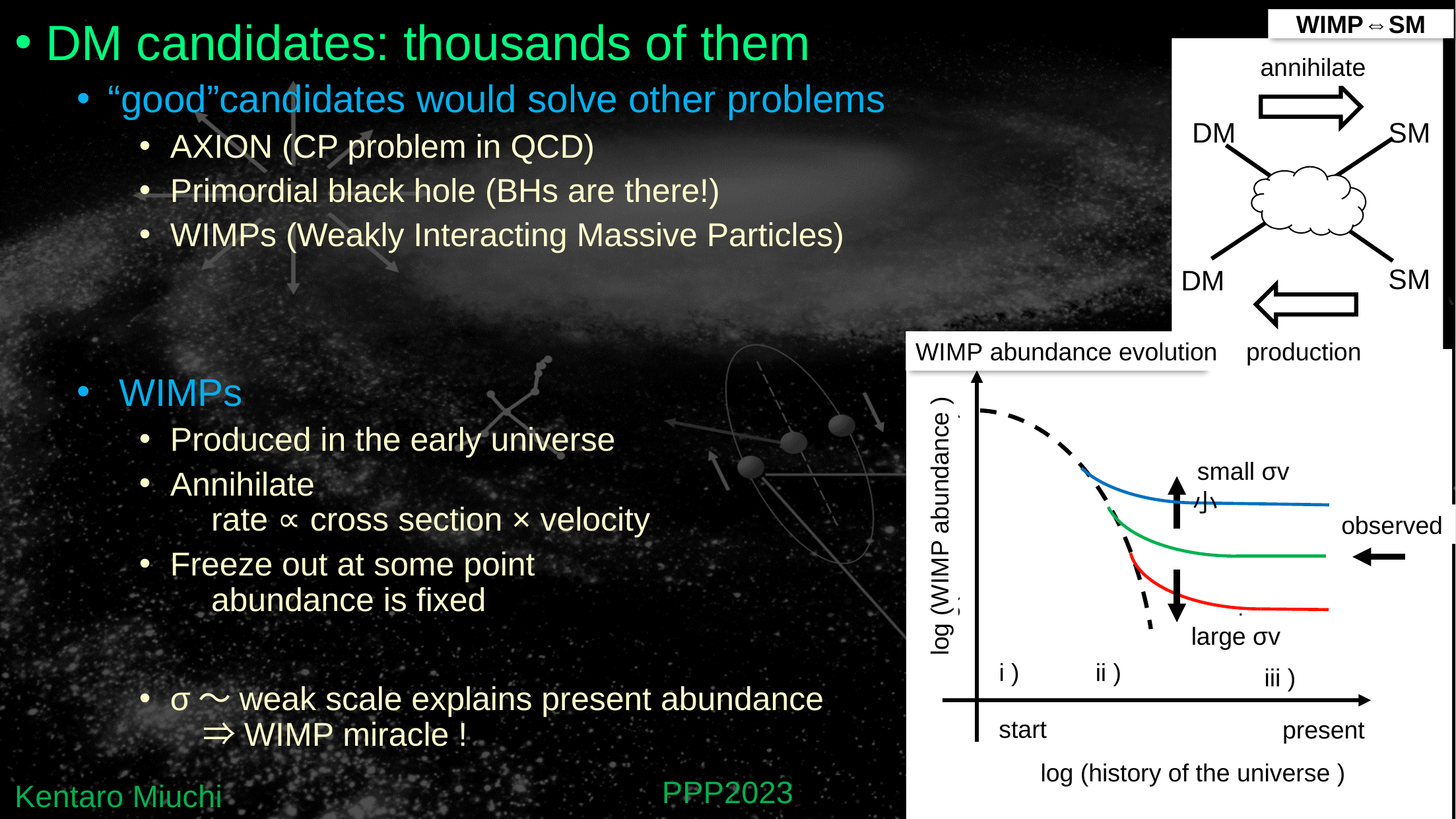

WIMP⇔SM
DM candidates: thousands of them
“good”candidates would solve other problems
AXION (CP problem in QCD)
Primordial black hole (BHs are there!)
WIMPs (Weakly Interacting Massive Particles)

 WIMPs
Produced in the early universe
Annihilate
　rate ∝ cross section × velocity
Freeze out at some point
　abundance is fixed

σ～weak scale explains present abundance
　⇒WIMP miracle !

対消滅

DM

DM

対生成
SM
SM
annihilate

σv 小
log(WIMPの存在量)

観測値
σv 大
i )
ii )
iii )
誕生
現在
log(宇宙の進化)
WIMP abundance evolution
production
WIMP存在量の時間変化
small σv
log (WIMP abundance )
observed
large σv
start
present
log (history of the universe )
5
PPP2023
Kentaro Miuchi